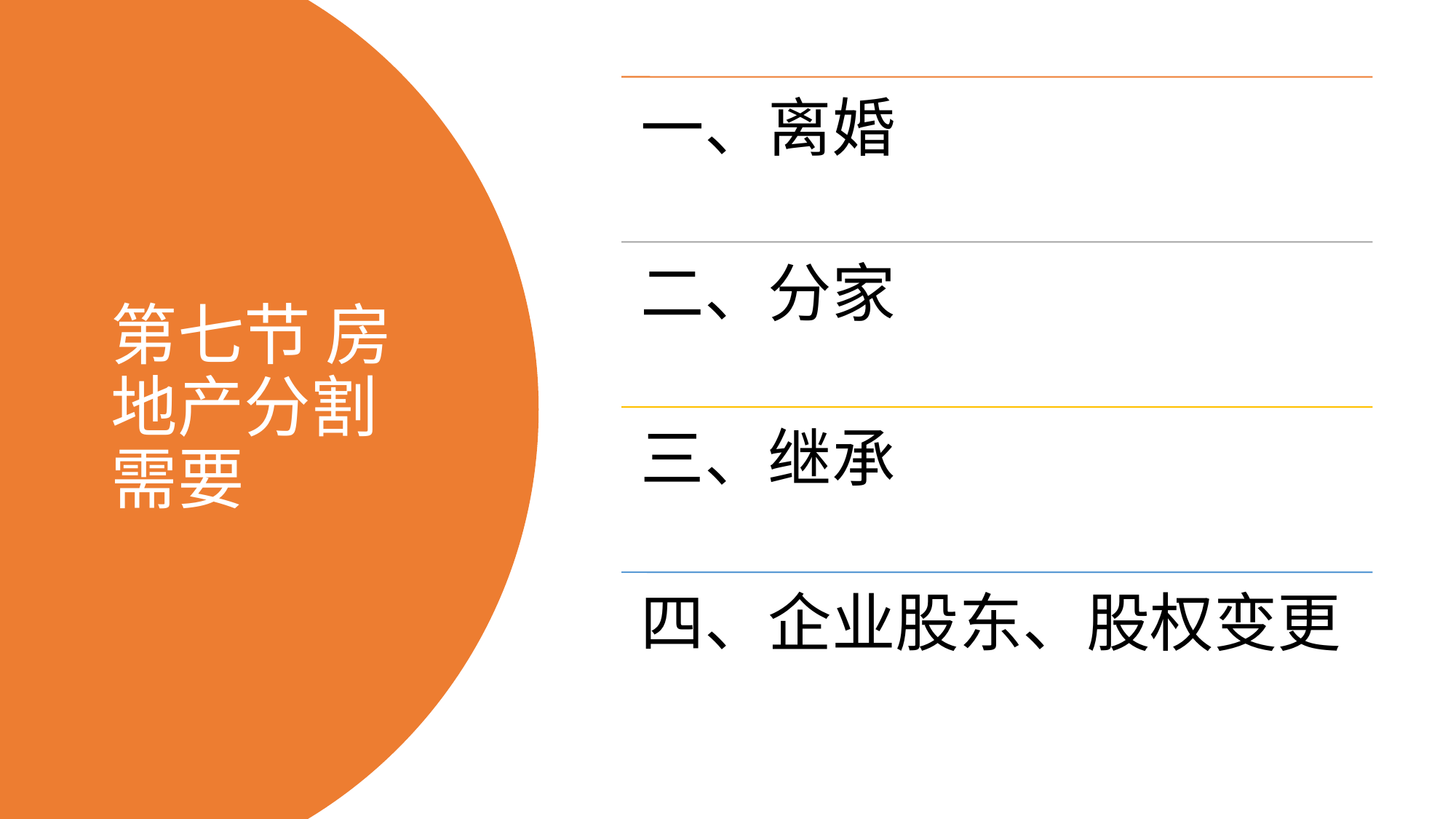

一、离婚
二、分家
三、继承
四、企业股东、股权变更
# 第七节 房地产分割需要